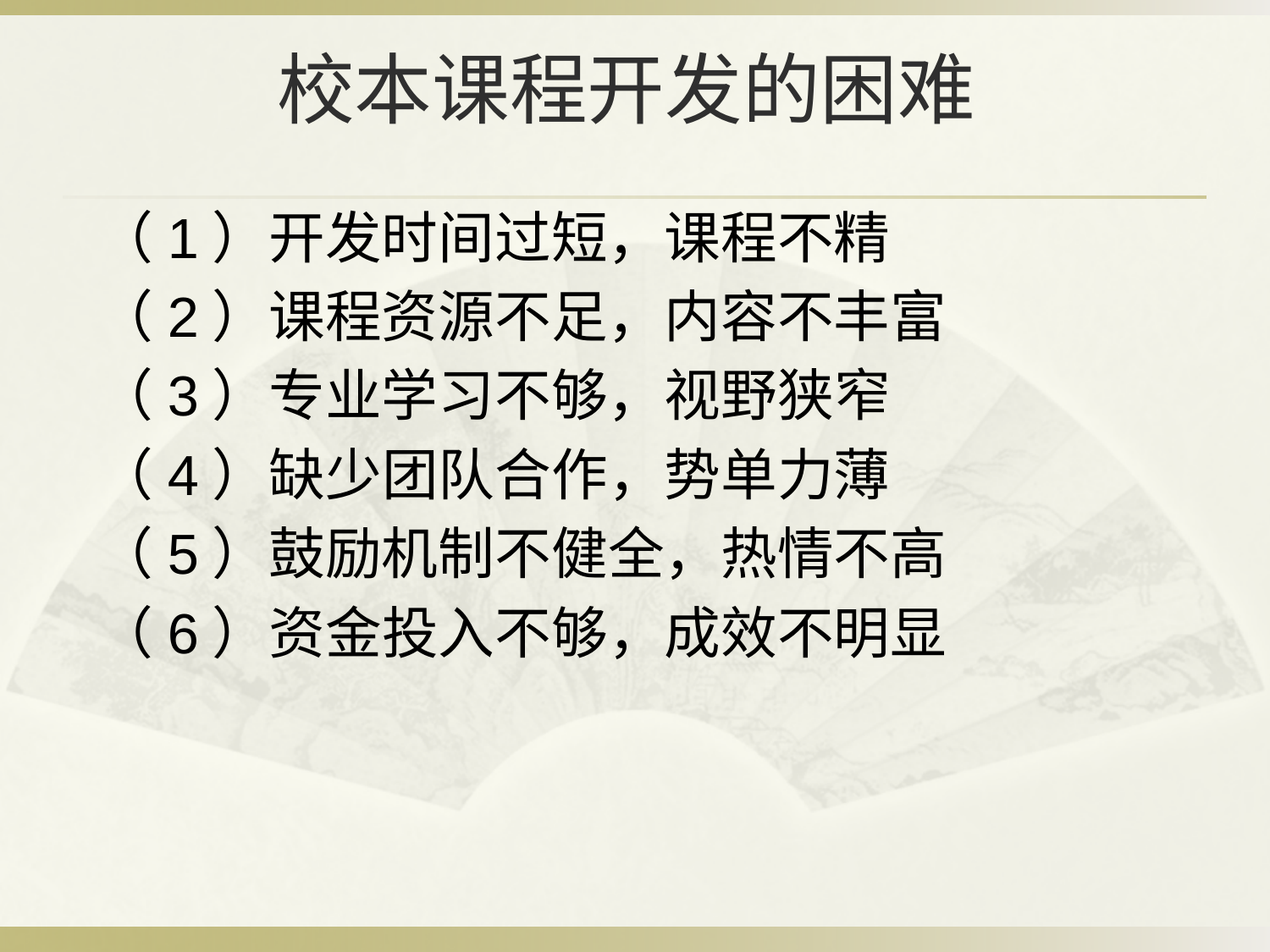

# 校本课程开发的困难
（1）开发时间过短，课程不精
（2）课程资源不足，内容不丰富
（3）专业学习不够，视野狭窄
（4）缺少团队合作，势单力薄
（5）鼓励机制不健全，热情不高
（6）资金投入不够，成效不明显